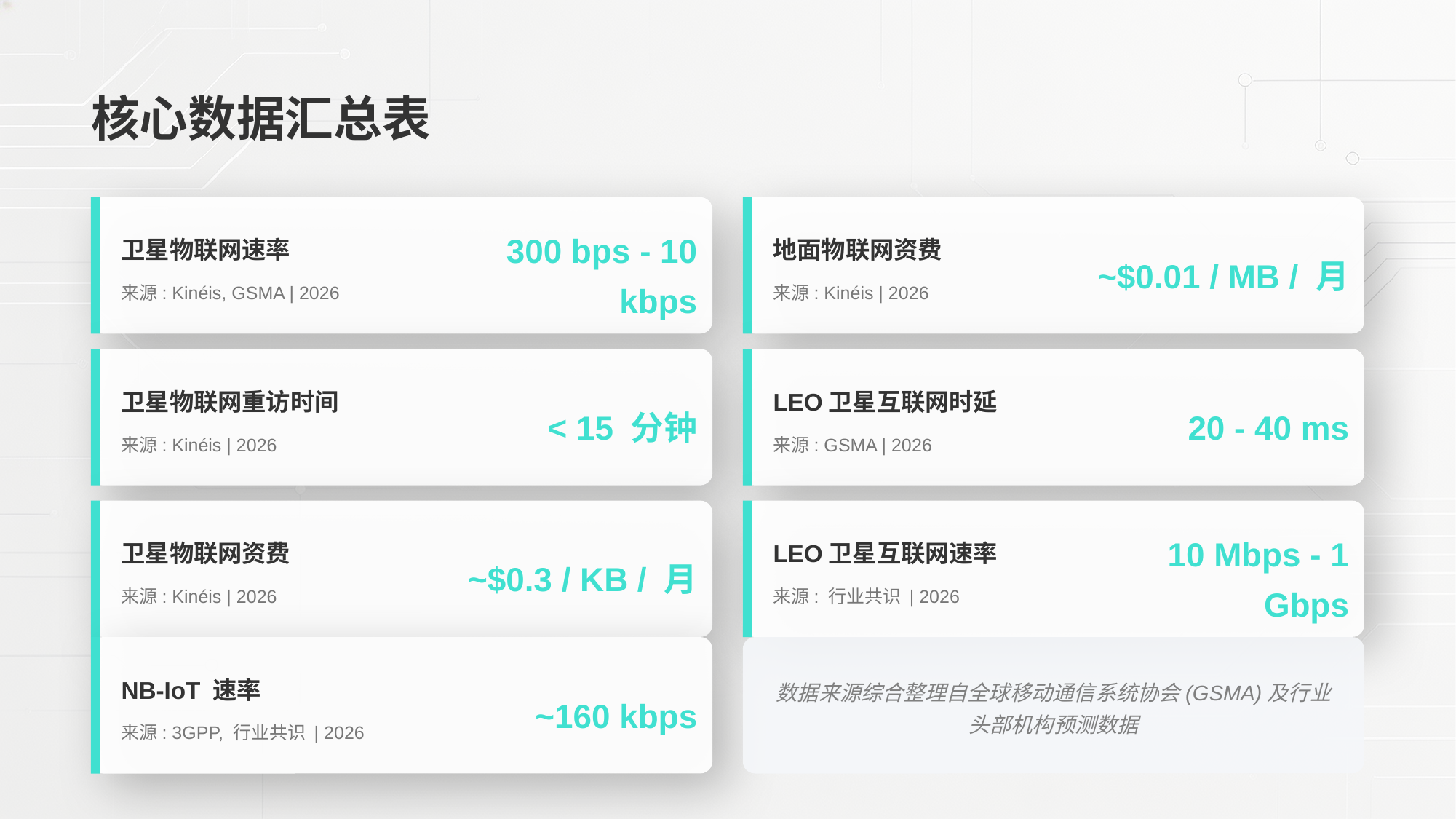

核心数据汇总表

卫星物联网速率
来源: Kinéis, GSMA | 2026
地面物联网资费
来源: Kinéis | 2026
300 bps - 10 kbps
~$0.01 / MB / 月

卫星物联网重访时间
来源: Kinéis | 2026
LEO卫星互联网时延
来源: GSMA | 2026
< 15 分钟
20 - 40 ms

卫星物联网资费
来源: Kinéis | 2026
LEO卫星互联网速率
来源: 行业共识 | 2026
~$0.3 / KB / 月
10 Mbps - 1 Gbps

NB-IoT 速率
来源: 3GPP, 行业共识 | 2026
~160 kbps
数据来源综合整理自全球移动通信系统协会(GSMA)及行业头部机构预测数据